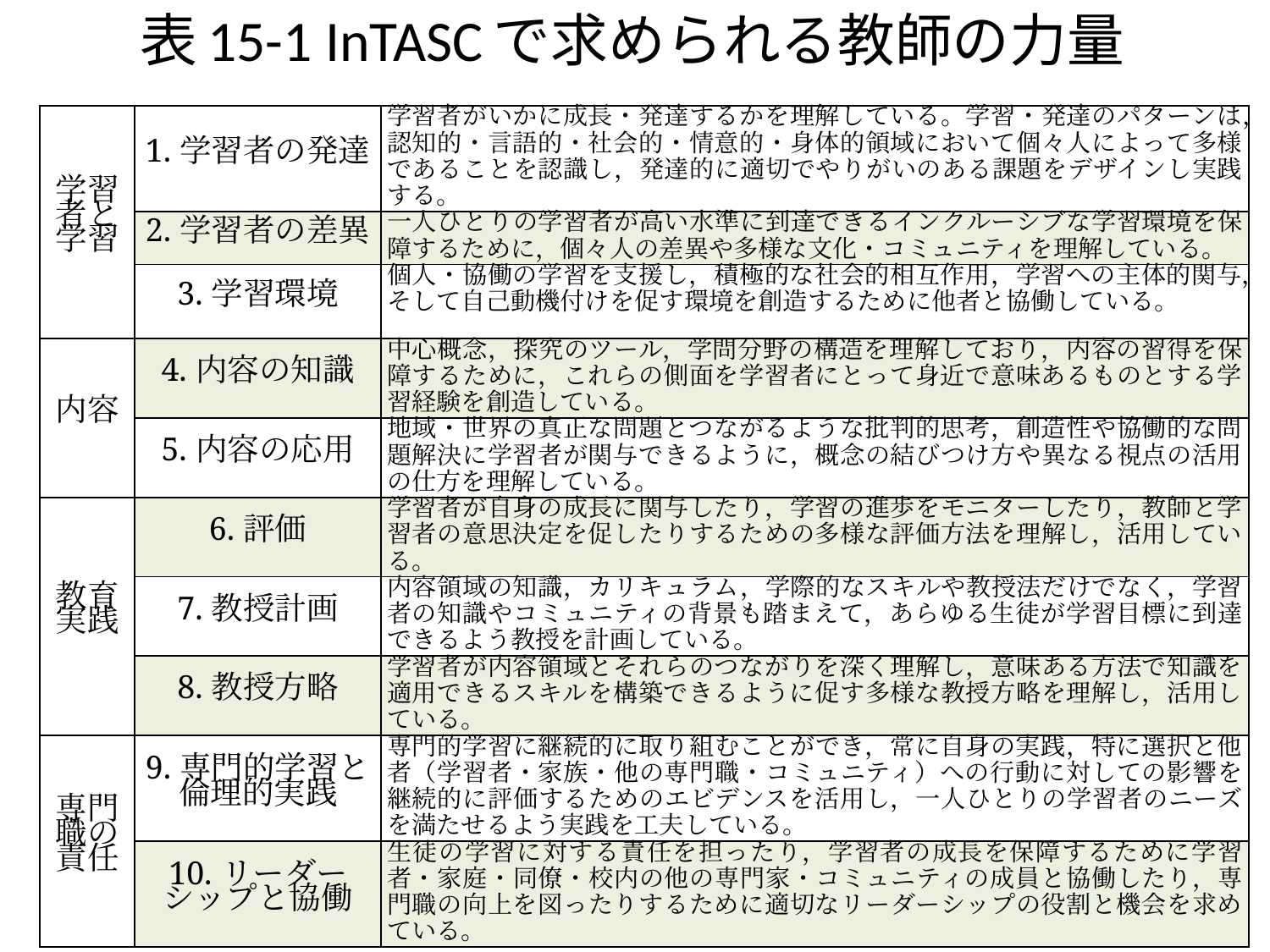

# 表15-1 InTASCで求められる教師の力量
| 学習者と 学習 | 1.学習者の発達 | 学習者がいかに成長・発達するかを理解している。学習・発達のパターンは，認知的・言語的・社会的・情意的・身体的領域において個々人によって多様であることを認識し，発達的に適切でやりがいのある課題をデザインし実践する。 |
| --- | --- | --- |
|  | 2.学習者の差異 | 一人ひとりの学習者が高い水準に到達できるインクルーシブな学習環境を保障するために，個々人の差異や多様な文化・コミュニティを理解している。 |
|  | 3.学習環境 | 個人・協働の学習を支援し，積極的な社会的相互作用，学習への主体的関与，そして自己動機付けを促す環境を創造するために他者と協働している。 |
| 内容 | 4.内容の知識 | 中心概念，探究のツール，学問分野の構造を理解しており，内容の習得を保障するために，これらの側面を学習者にとって身近で意味あるものとする学習経験を創造している。 |
|  | 5.内容の応用 | 地域・世界の真正な問題とつながるような批判的思考，創造性や協働的な問題解決に学習者が関与できるように，概念の結びつけ方や異なる視点の活用の仕方を理解している。 |
| 教育実践 | 6.評価 | 学習者が自身の成長に関与したり，学習の進歩をモニターしたり，教師と学習者の意思決定を促したりするための多様な評価方法を理解し，活用している。 |
|  | 7.教授計画 | 内容領域の知識，カリキュラム，学際的なスキルや教授法だけでなく，学習者の知識やコミュニティの背景も踏まえて，あらゆる生徒が学習目標に到達できるよう教授を計画している。 |
|  | 8.教授方略 | 学習者が内容領域とそれらのつながりを深く理解し，意味ある方法で知識を適用できるスキルを構築できるように促す多様な教授方略を理解し，活用している。 |
| 専門職の 責任 | 9.専門的学習と 倫理的実践 | 専門的学習に継続的に取り組むことができ，常に自身の実践，特に選択と他者（学習者・家族・他の専門職・コミュニティ）への行動に対しての影響を継続的に評価するためのエビデンスを活用し，一人ひとりの学習者のニーズを満たせるよう実践を工夫している。 |
|  | 10.リーダーシップと協働 | 生徒の学習に対する責任を担ったり，学習者の成長を保障するために学習者・家庭・同僚・校内の他の専門家・コミュニティの成員と協働したり，専門職の向上を図ったりするために適切なリーダーシップの役割と機会を求めている。 |